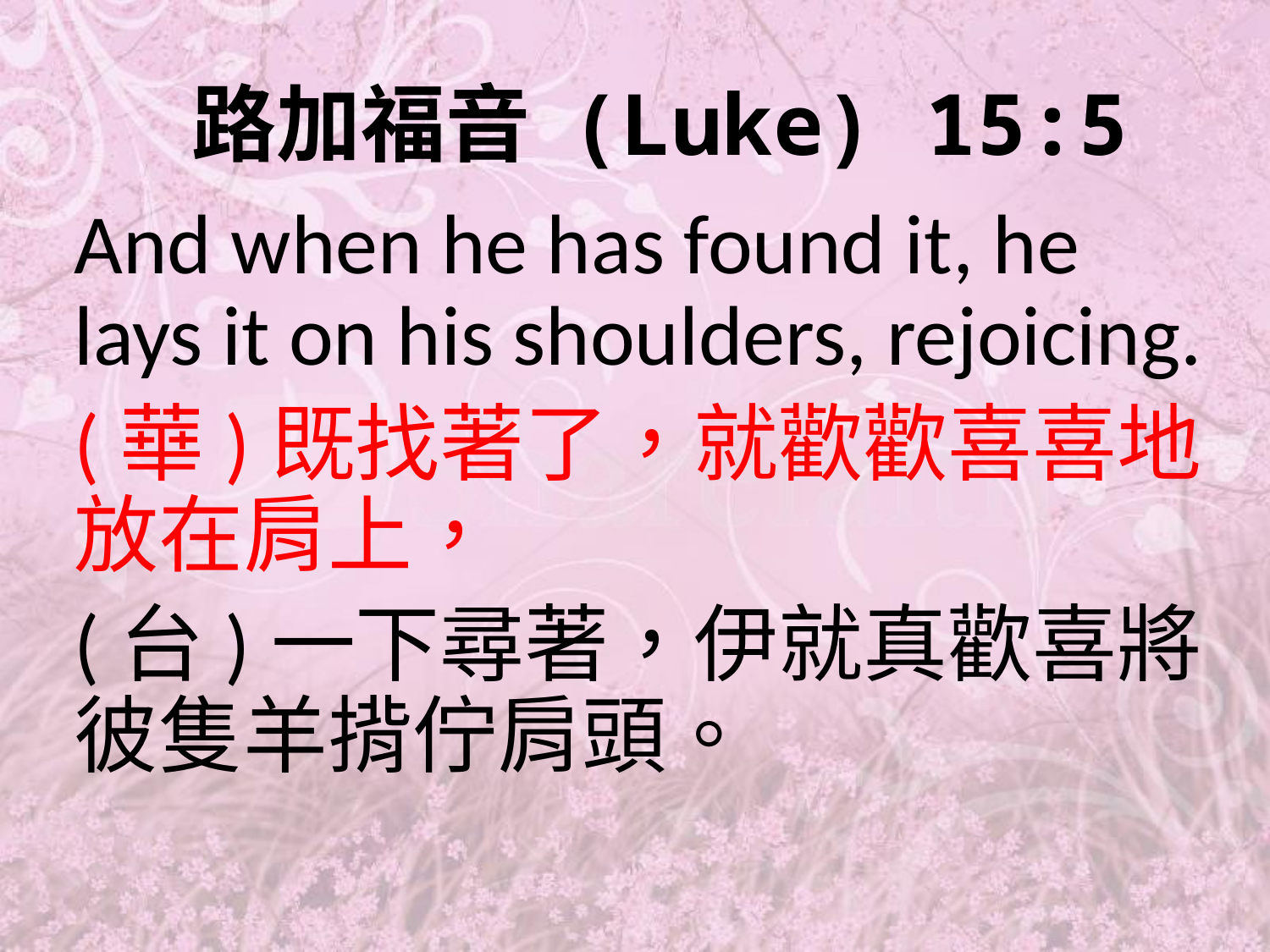

# 路加福音 (Luke) 15:5
And when he has found it, he lays it on his shoulders, rejoicing.
(華)既找著了，就歡歡喜喜地放在肩上，
(台)一下尋著，伊就真歡喜將彼隻羊揹佇肩頭。